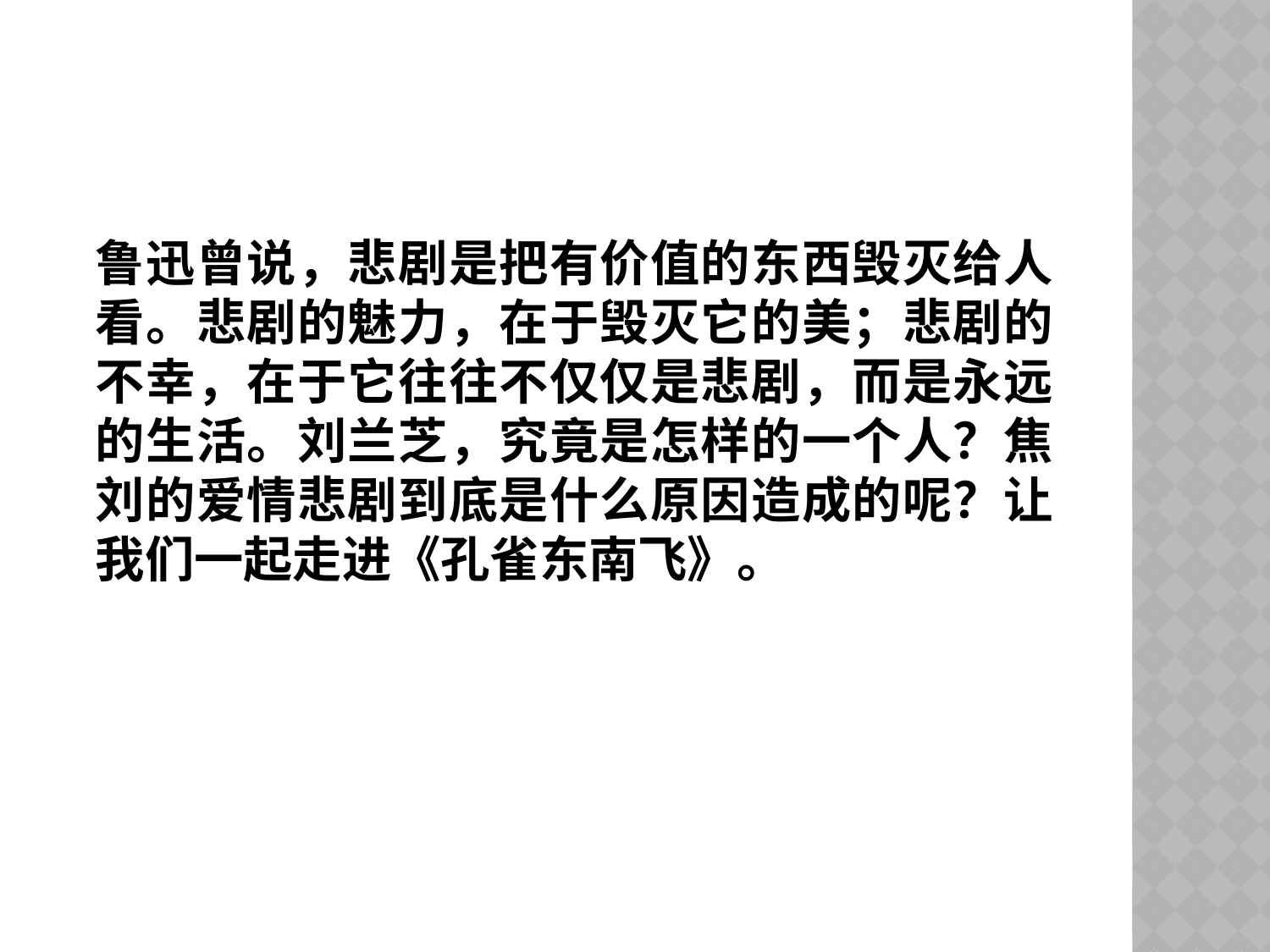

#
鲁迅曾说，悲剧是把有价值的东西毁灭给人看。悲剧的魅力，在于毁灭它的美；悲剧的不幸，在于它往往不仅仅是悲剧，而是永远的生活。刘兰芝，究竟是怎样的一个人？焦刘的爱情悲剧到底是什么原因造成的呢？让我们一起走进《孔雀东南飞》。